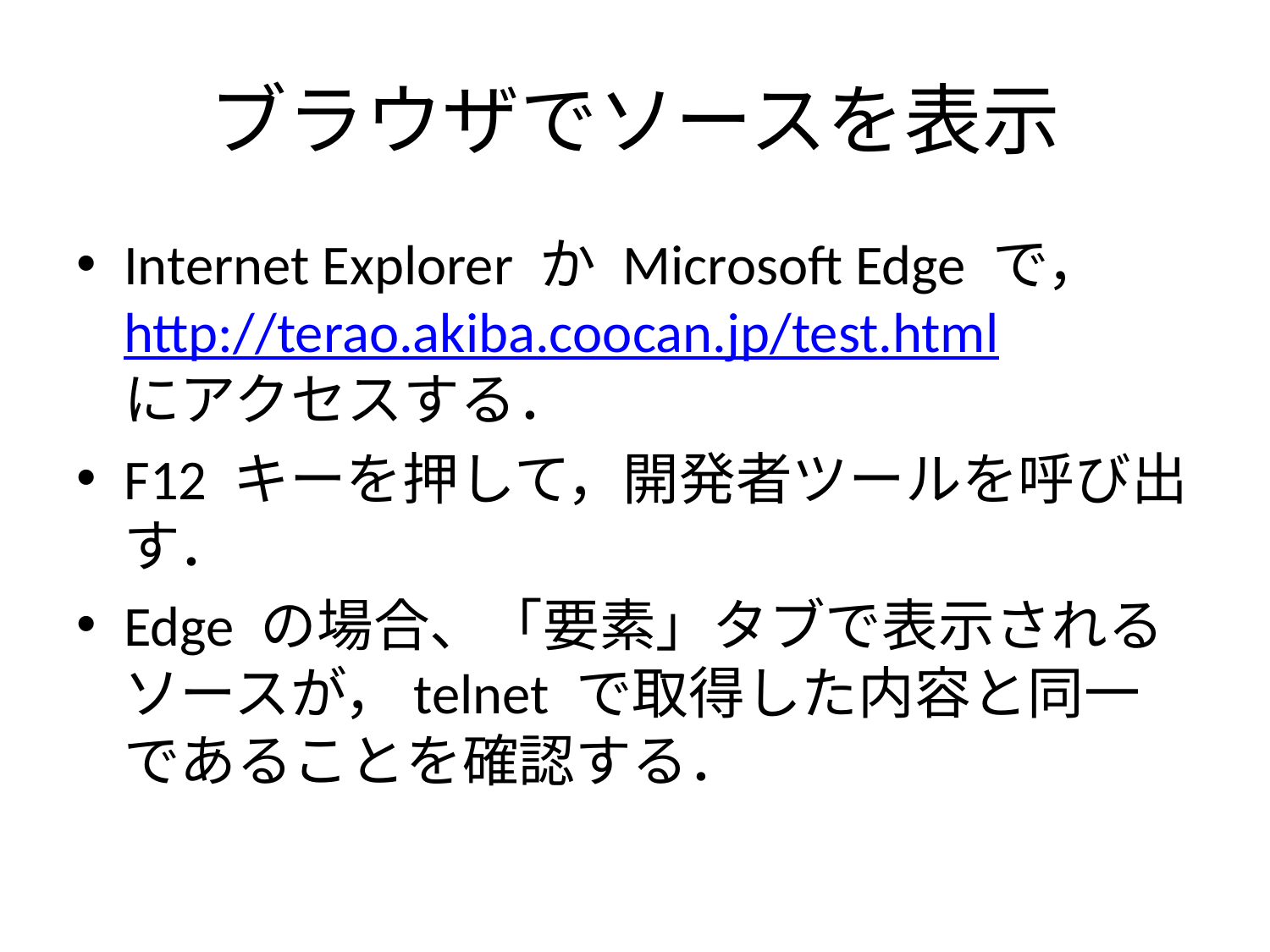

# ブラウザでソースを表示
Internet Explorer か Microsoft Edge で，
http://terao.akiba.coocan.jp/test.html
にアクセスする．
F12 キーを押して，開発者ツールを呼び出す．
Edge の場合、「要素」タブで表示されるソースが，telnet で取得した内容と同一であることを確認する．